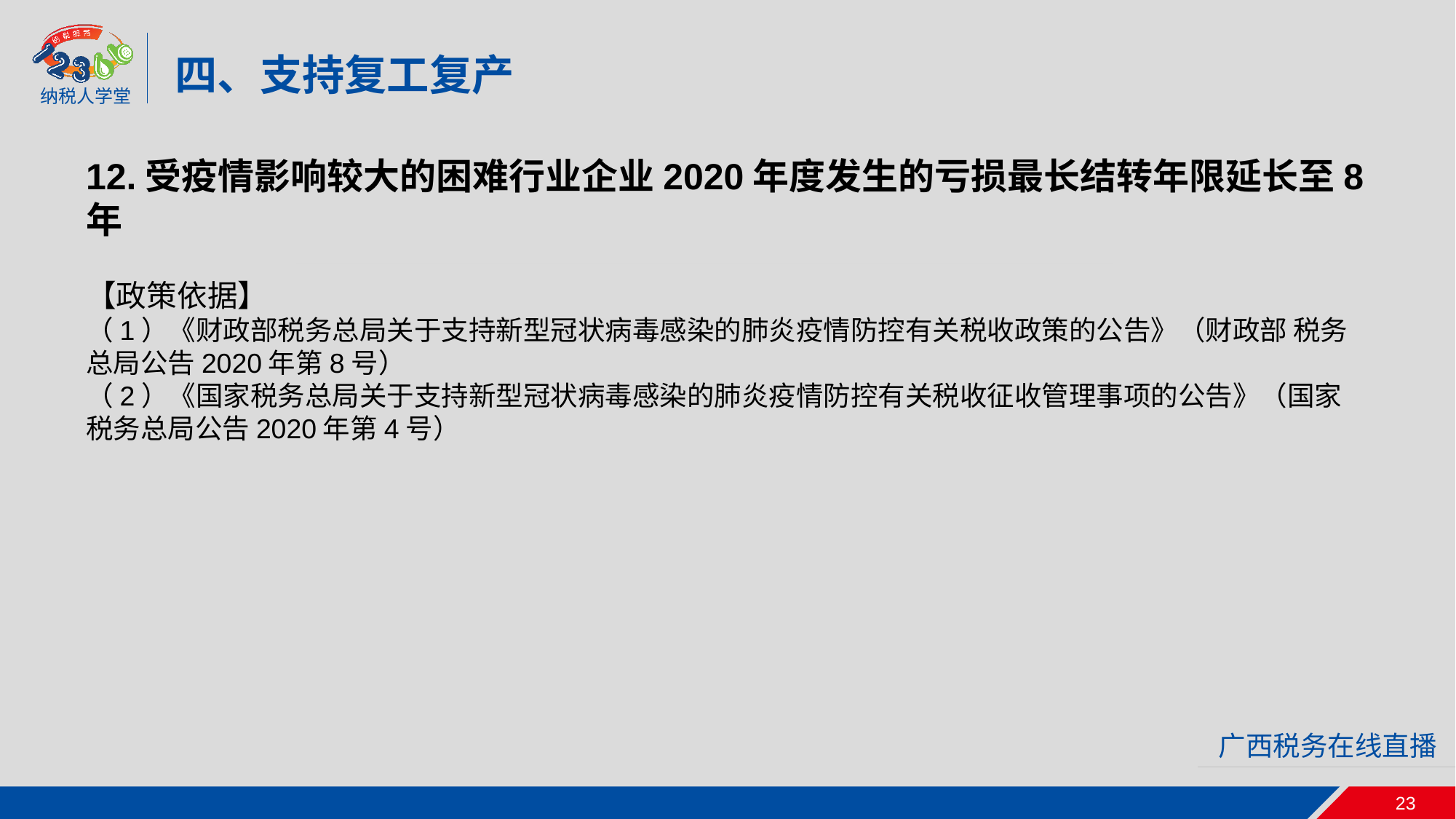

四、支持复工复产
12.受疫情影响较大的困难行业企业2020年度发生的亏损最长结转年限延长至8年

【政策依据】
（1）《财政部税务总局关于支持新型冠状病毒感染的肺炎疫情防控有关税收政策的公告》（财政部 税务总局公告2020年第8号）
（2）《国家税务总局关于支持新型冠状病毒感染的肺炎疫情防控有关税收征收管理事项的公告》（国家税务总局公告2020年第4号）